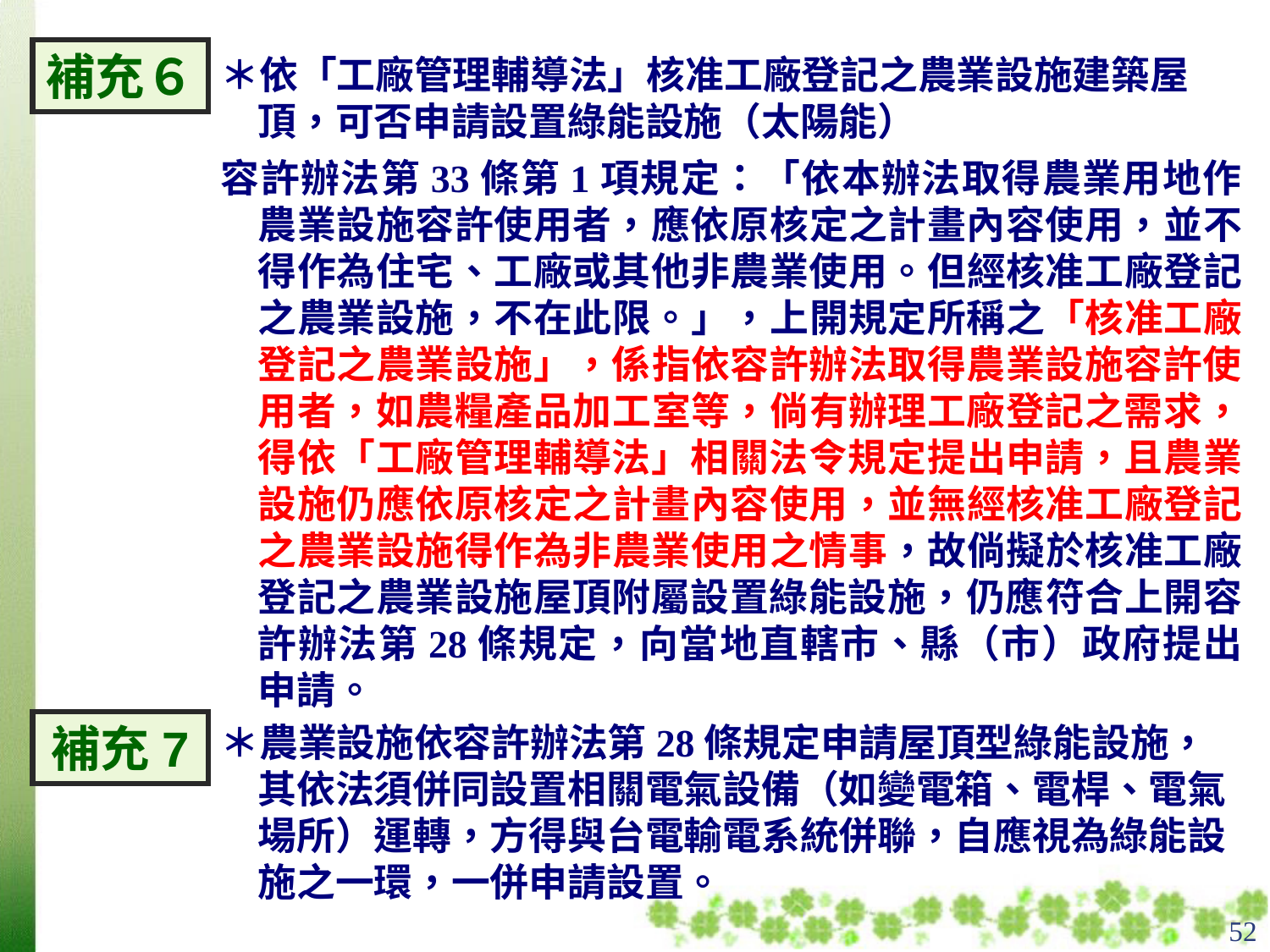

補充６
＊依「工廠管理輔導法」核准工廠登記之農業設施建築屋頂，可否申請設置綠能設施（太陽能）
容許辦法第33條第1項規定：「依本辦法取得農業用地作農業設施容許使用者，應依原核定之計畫內容使用，並不得作為住宅、工廠或其他非農業使用。但經核准工廠登記之農業設施，不在此限。」，上開規定所稱之「核准工廠登記之農業設施」，係指依容許辦法取得農業設施容許使用者，如農糧產品加工室等，倘有辦理工廠登記之需求，得依「工廠管理輔導法」相關法令規定提出申請，且農業設施仍應依原核定之計畫內容使用，並無經核准工廠登記之農業設施得作為非農業使用之情事，故倘擬於核准工廠登記之農業設施屋頂附屬設置綠能設施，仍應符合上開容許辦法第28條規定，向當地直轄市、縣（市）政府提出申請。
補充7
＊農業設施依容許辦法第28條規定申請屋頂型綠能設施，其依法須併同設置相關電氣設備（如變電箱、電桿、電氣場所）運轉，方得與台電輸電系統併聯，自應視為綠能設施之一環，一併申請設置。
52